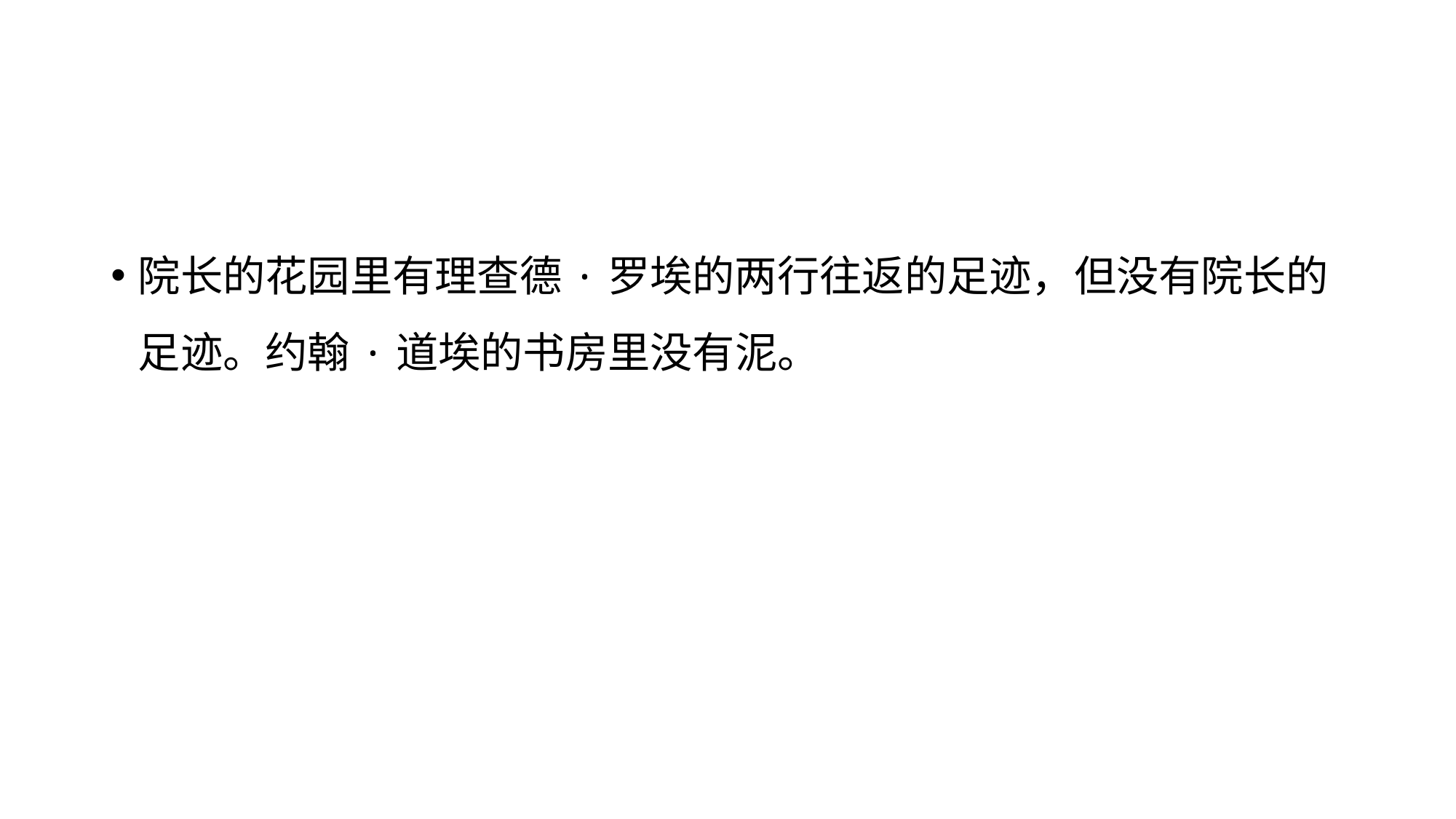

#
院长的花园里有理查德·罗埃的两行往返的足迹，但没有院长的足迹。约翰·道埃的书房里没有泥。